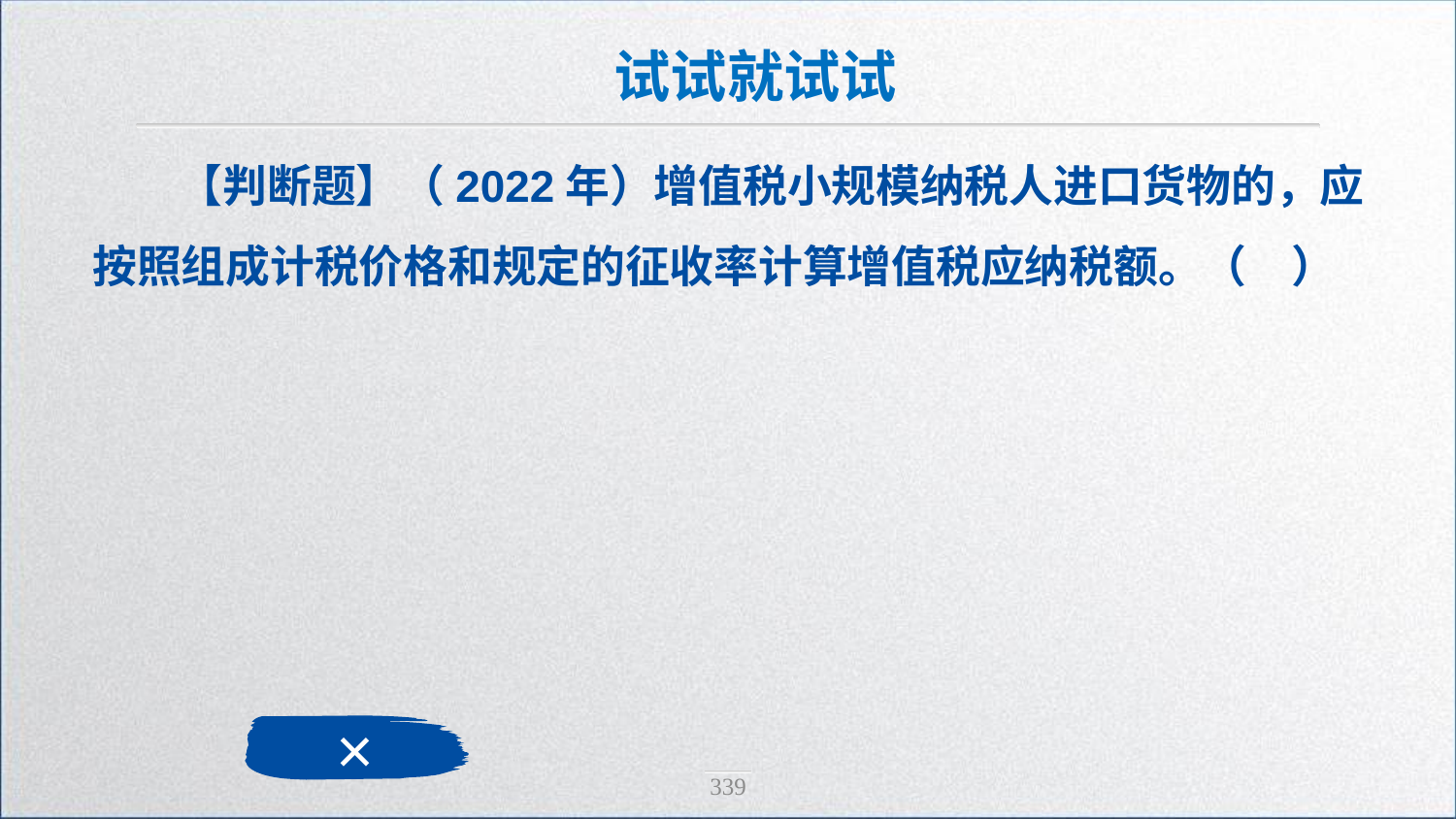

试试就试试
【判断题】（2022年）增值税小规模纳税人进口货物的，应按照组成计税价格和规定的征收率计算增值税应纳税额。（　）

×

339